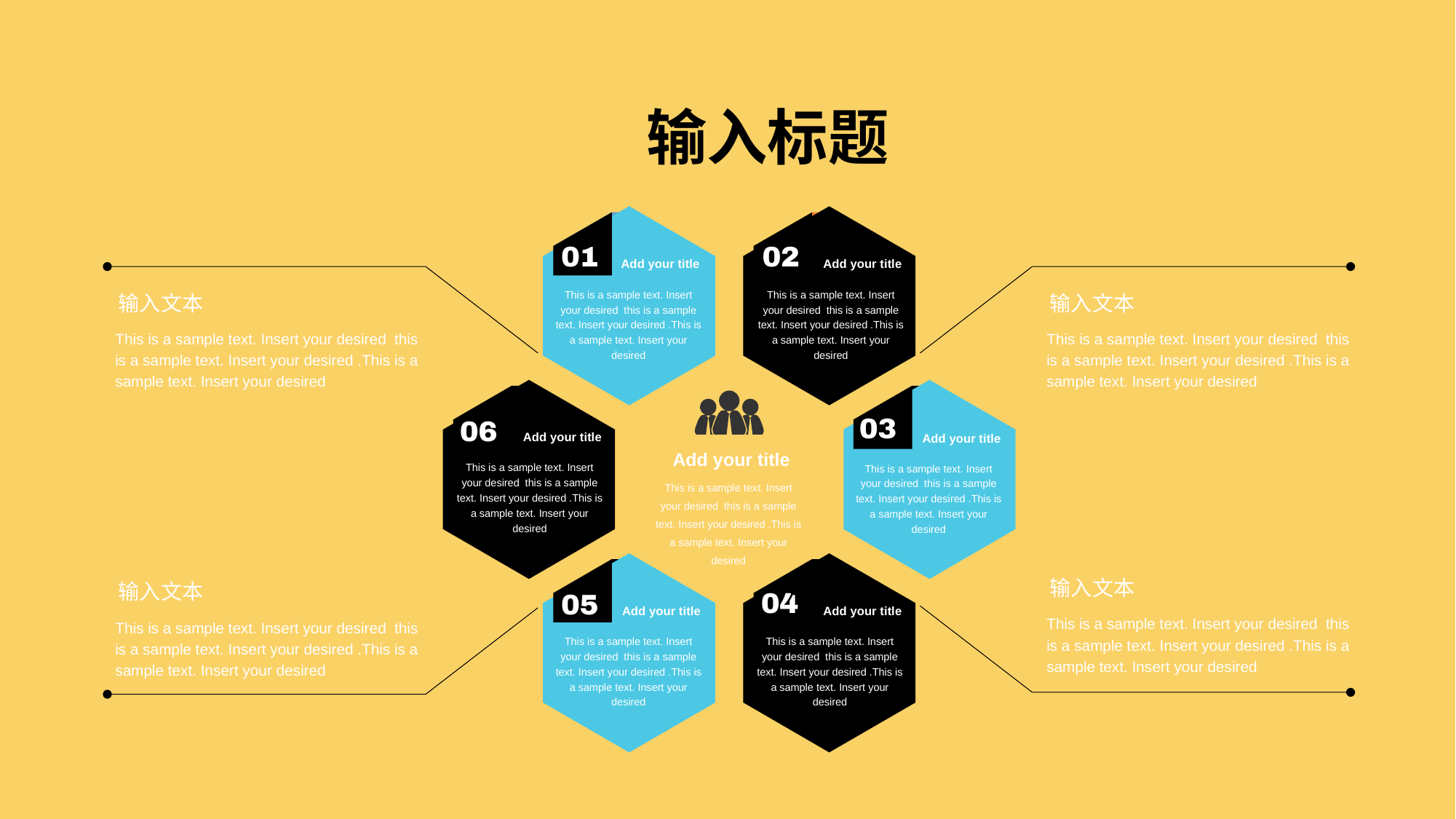

输入标题

01
02
Add your title
Add your title

This is a sample text. Insert your desired  this is a sample text. Insert your desired .This is a sample text. Insert your desired
This is a sample text. Insert your desired  this is a sample text. Insert your desired .This is a sample text. Insert your desired
输入文本
This is a sample text. Insert your desired  this is a sample text. Insert your desired .This is a sample text. Insert your desired
输入文本
This is a sample text. Insert your desired  this is a sample text. Insert your desired .This is a sample text. Insert your desired

03
06
Add your title
Add your title
Add your title
This is a sample text. Insert your desired  this is a sample text. Insert your desired .This is a sample text. Insert your desired
This is a sample text. Insert your desired  this is a sample text. Insert your desired .This is a sample text. Insert your desired
This is a sample text. Insert your desired  this is a sample text. Insert your desired .This is a sample text. Insert your desired

输入文本
This is a sample text. Insert your desired  this is a sample text. Insert your desired .This is a sample text. Insert your desired
输入文本
This is a sample text. Insert your desired  this is a sample text. Insert your desired .This is a sample text. Insert your desired
04
05
Add your title
Add your title

This is a sample text. Insert your desired  this is a sample text. Insert your desired .This is a sample text. Insert your desired
This is a sample text. Insert your desired  this is a sample text. Insert your desired .This is a sample text. Insert your desired